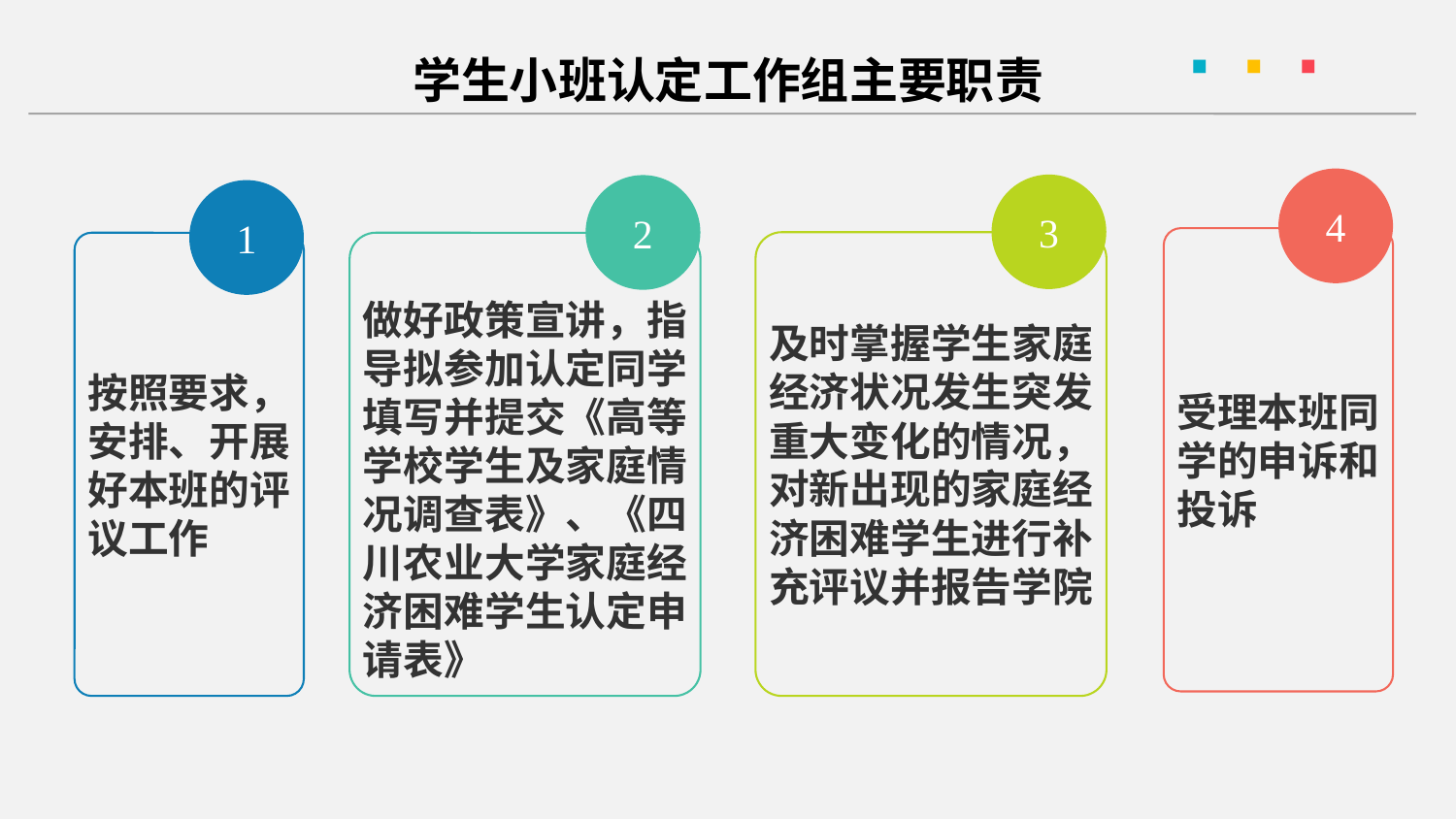

学生小班认定工作组主要职责
4
受理本班同学的申诉和投诉
3
及时掌握学生家庭经济状况发生突发重大变化的情况，对新出现的家庭经济困难学生进行补充评议并报告学院
2

做好政策宣讲，指导拟参加认定同学填写并提交《高等学校学生及家庭情况调查表》、《四川农业大学家庭经济困难学生认定申请表》
1
按照要求，安排、开展好本班的评议工作